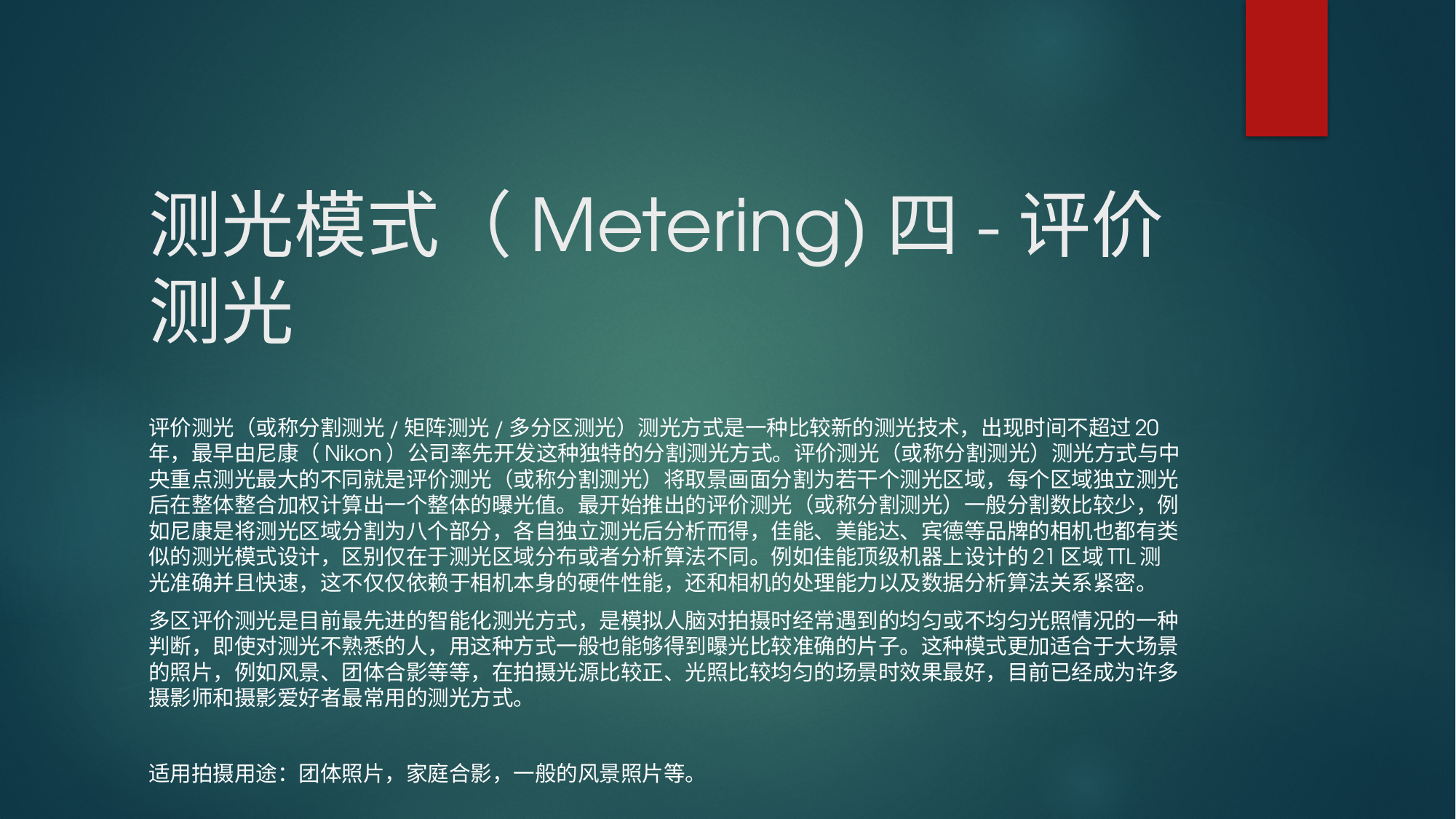

# 测光模式（Metering)四-评价测光

评价测光（或称分割测光/矩阵测光/多分区测光）测光方式是一种比较新的测光技术，出现时间不超过20年，最早由尼康（Nikon）公司率先开发这种独特的分割测光方式。评价测光（或称分割测光）测光方式与中央重点测光最大的不同就是评价测光（或称分割测光）将取景画面分割为若干个测光区域，每个区域独立测光后在整体整合加权计算出一个整体的曝光值。最开始推出的评价测光（或称分割测光）一般分割数比较少，例如尼康是将测光区域分割为八个部分，各自独立测光后分析而得，佳能、美能达、宾德等品牌的相机也都有类似的测光模式设计，区别仅在于测光区域分布或者分析算法不同。例如佳能顶级机器上设计的21区域TTL测光准确并且快速，这不仅仅依赖于相机本身的硬件性能，还和相机的处理能力以及数据分析算法关系紧密。
多区评价测光是目前最先进的智能化测光方式，是模拟人脑对拍摄时经常遇到的均匀或不均匀光照情况的一种判断，即使对测光不熟悉的人，用这种方式一般也能够得到曝光比较准确的片子。这种模式更加适合于大场景的照片，例如风景、团体合影等等，在拍摄光源比较正、光照比较均匀的场景时效果最好，目前已经成为许多摄影师和摄影爱好者最常用的测光方式。

适用拍摄用途：团体照片，家庭合影，一般的风景照片等。